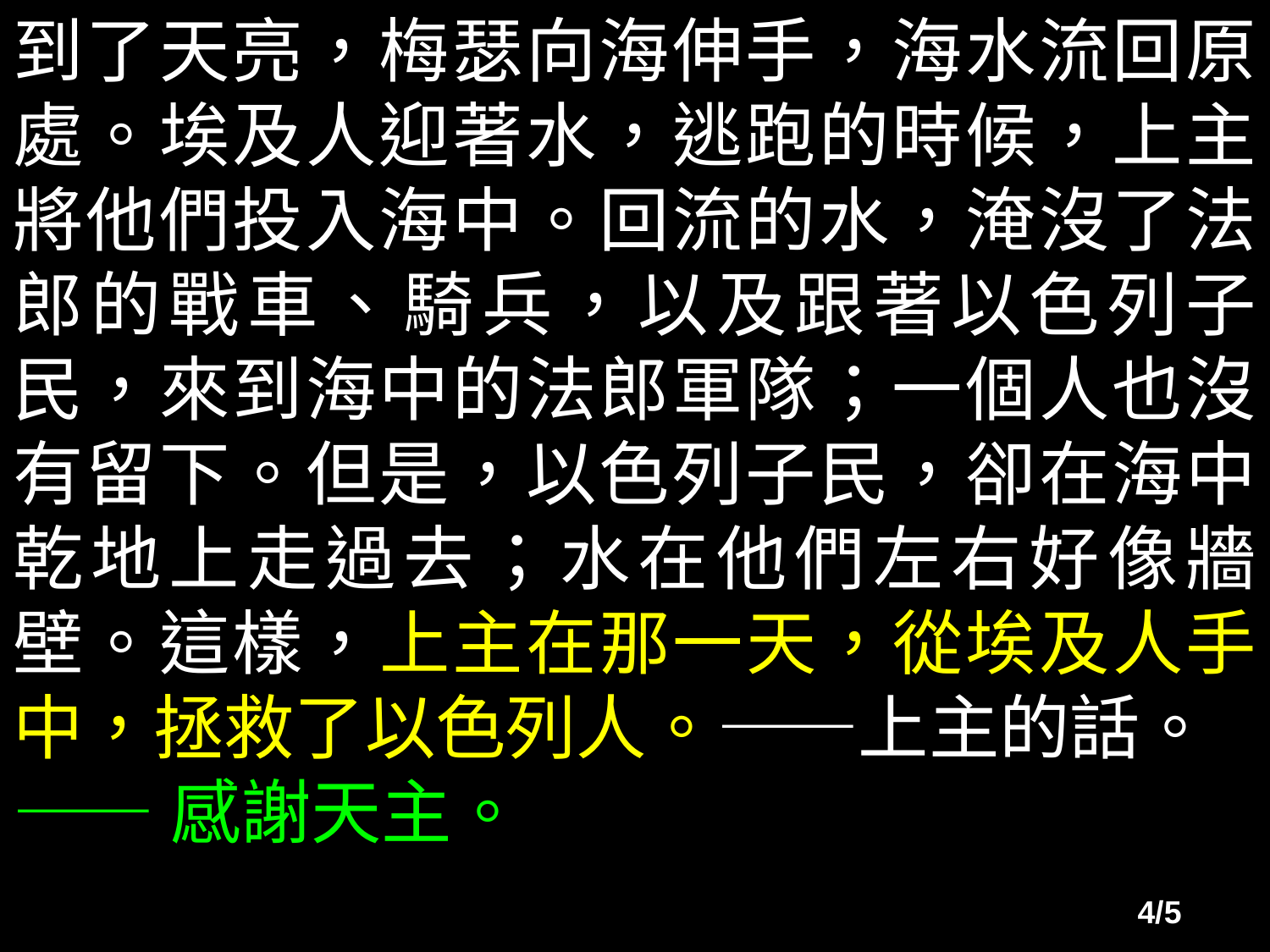

到了天亮，梅瑟向海伸手，海水流回原處。埃及人迎著水，逃跑的時候，上主將他們投入海中。回流的水，淹沒了法郎的戰車、騎兵，以及跟著以色列子民，來到海中的法郎軍隊；一個人也沒有留下。但是，以色列子民，卻在海中乾地上走過去；水在他們左右好像牆壁。這樣，上主在那一天，從埃及人手中，拯救了以色列人。——上主的話。
——感謝天主。
4/5